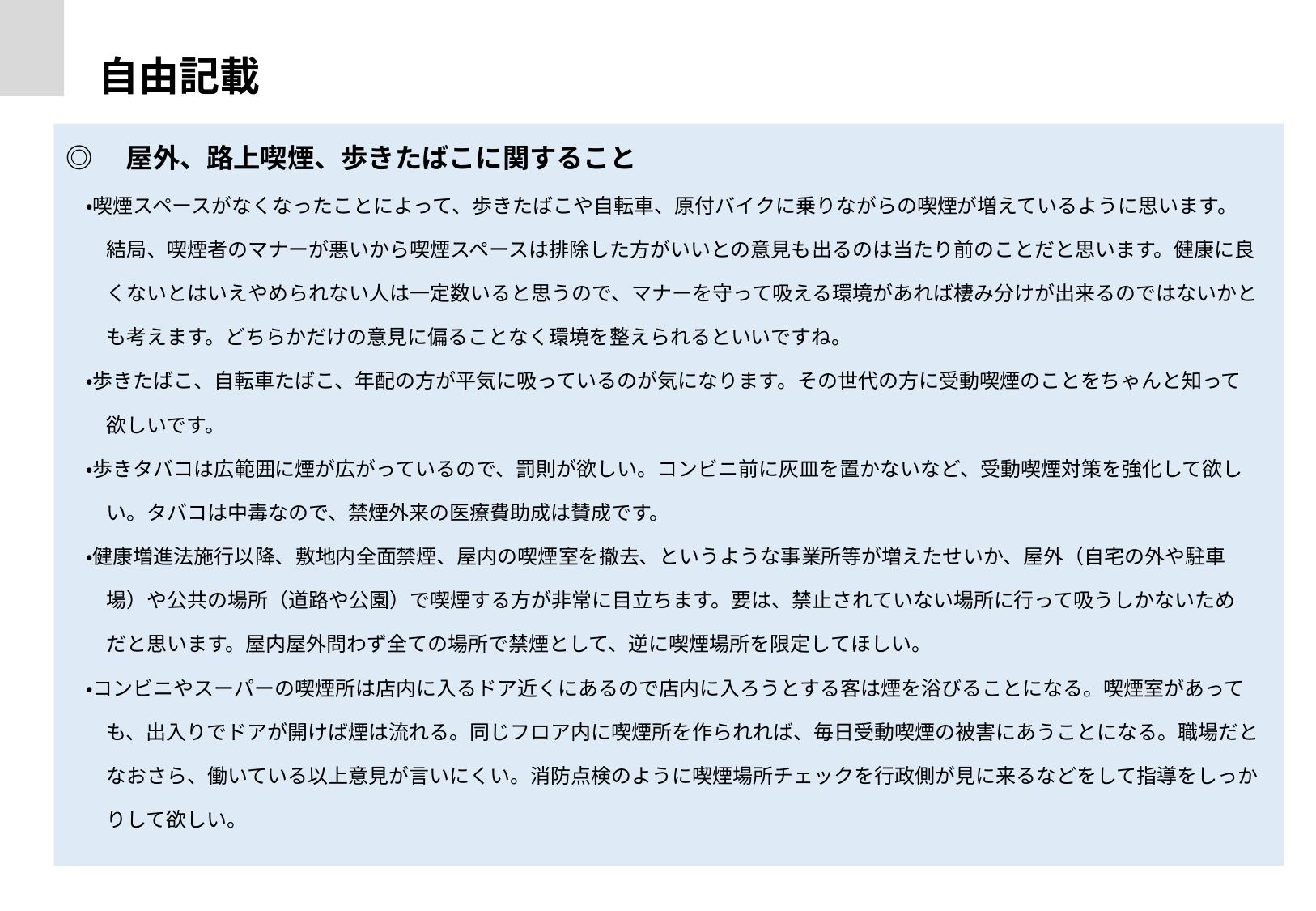

自由記載（一部抜粋）
◎　屋外、路上喫煙、歩きたばこに関すること
　・喫煙スペースがなくなったことによって、歩きたばこや自転車、原付バイクに乗りながらの喫煙が増えているように思います。
　　結局、喫煙者のマナーが悪いから喫煙スペースは排除した方がいいとの意見も出るのは当たり前のことだと思います。健康に良
　　くないとはいえやめられない人は一定数いると思うので、マナーを守って吸える環境があれば棲み分けが出来るのではないかと
　　も考えます。どちらかだけの意見に偏ることなく環境を整えられるといいですね。
　・歩きたばこ、自転車たばこ、年配の方が平気に吸っているのが気になります。その世代の方に受動喫煙のことをちゃんと知って
　　欲しいです。
　・歩きタバコは広範囲に煙が広がっているので、罰則が欲しい。コンビニ前に灰皿を置かないなど、受動喫煙対策を強化して欲し
　　い。タバコは中毒なので、禁煙外来の医療費助成は賛成です。
　・健康増進法施行以降、敷地内全面禁煙、屋内の喫煙室を撤去、というような事業所等が増えたせいか、屋外（自宅の外や駐車
　　場）や公共の場所（道路や公園）で喫煙する方が非常に目立ちます。要は、禁止されていない場所に行って吸うしかないため
　　だと思います。屋内屋外問わず全ての場所で禁煙として、逆に喫煙場所を限定してほしい。
　・コンビニやスーパーの喫煙所は店内に入るドア近くにあるので店内に入ろうとする客は煙を浴びることになる。喫煙室があって
　　も、出入りでドアが開けば煙は流れる。同じフロア内に喫煙所を作られれば、毎日受動喫煙の被害にあうことになる。職場だと
　　なおさら、働いている以上意見が言いにくい。消防点検のように喫煙場所チェックを行政側が見に来るなどをして指導をしっか
　　りして欲しい。